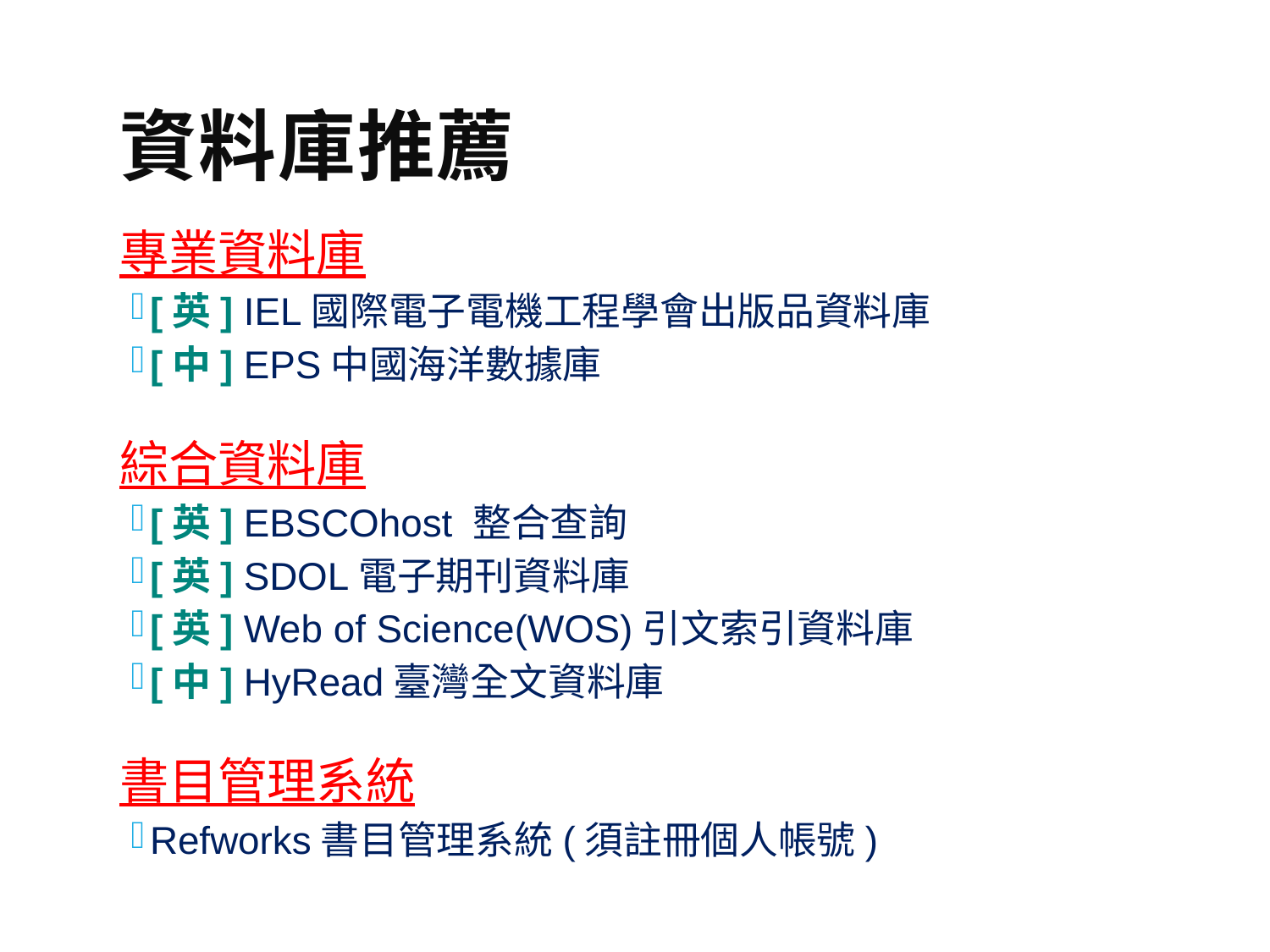

# 資料庫推薦
專業資料庫
[英] IEL國際電子電機工程學會出版品資料庫
[中] EPS中國海洋數據庫

綜合資料庫
[英] EBSCOhost 整合查詢
[英] SDOL電子期刊資料庫
[英] Web of Science(WOS)引文索引資料庫
[中] HyRead臺灣全文資料庫

書目管理系統
Refworks書目管理系統(須註冊個人帳號)
17